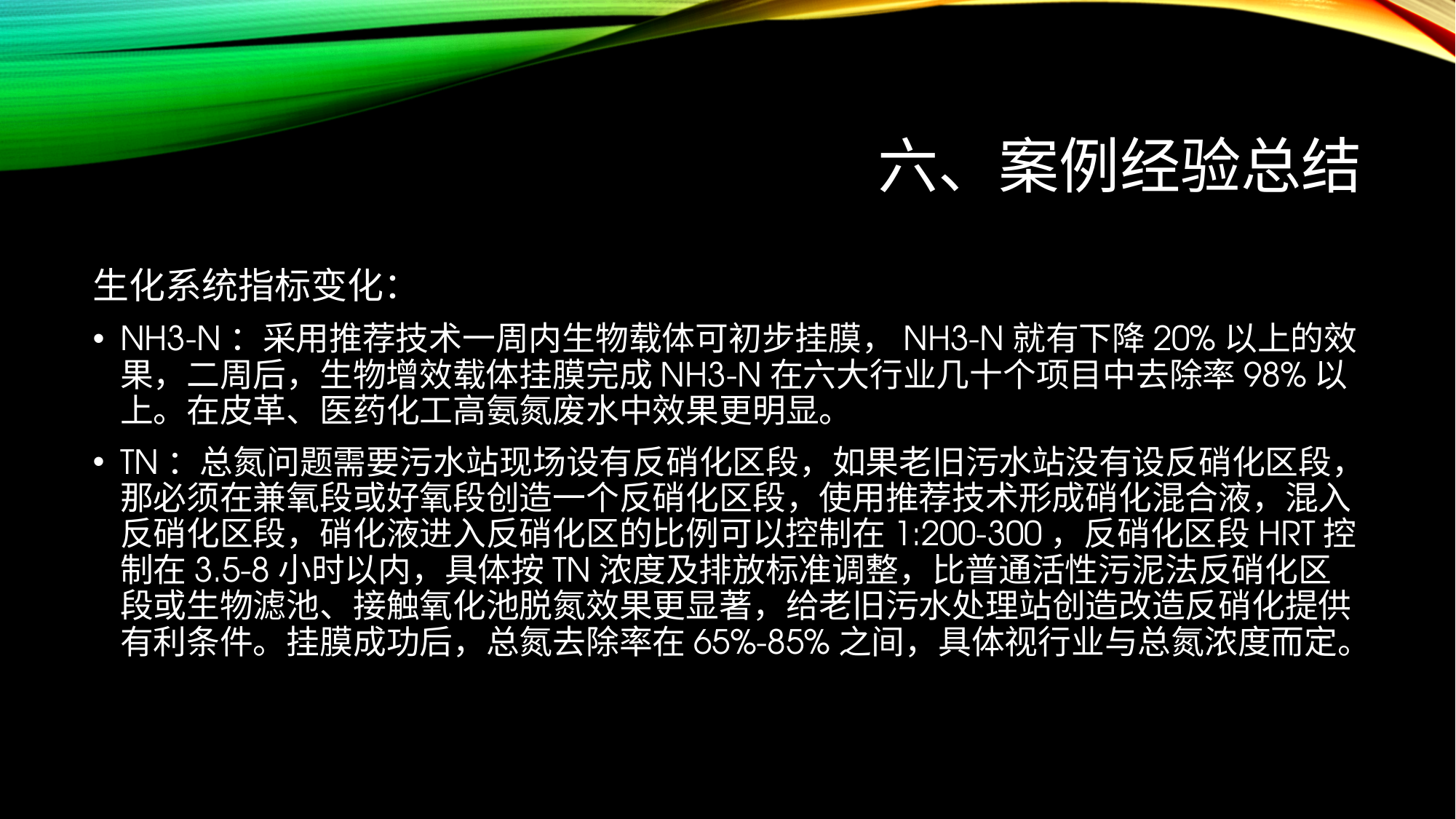

# 六、案例经验总结
生化系统指标变化：
NH3-N：采用推荐技术一周内生物载体可初步挂膜，NH3-N就有下降20%以上的效果，二周后，生物增效载体挂膜完成NH3-N在六大行业几十个项目中去除率98%以上。在皮革、医药化工高氨氮废水中效果更明显。
TN：总氮问题需要污水站现场设有反硝化区段，如果老旧污水站没有设反硝化区段，那必须在兼氧段或好氧段创造一个反硝化区段，使用推荐技术形成硝化混合液，混入反硝化区段，硝化液进入反硝化区的比例可以控制在1:200-300，反硝化区段HRT控制在3.5-8小时以内，具体按TN浓度及排放标准调整，比普通活性污泥法反硝化区段或生物滤池、接触氧化池脱氮效果更显著，给老旧污水处理站创造改造反硝化提供有利条件。挂膜成功后，总氮去除率在65%-85%之间，具体视行业与总氮浓度而定。